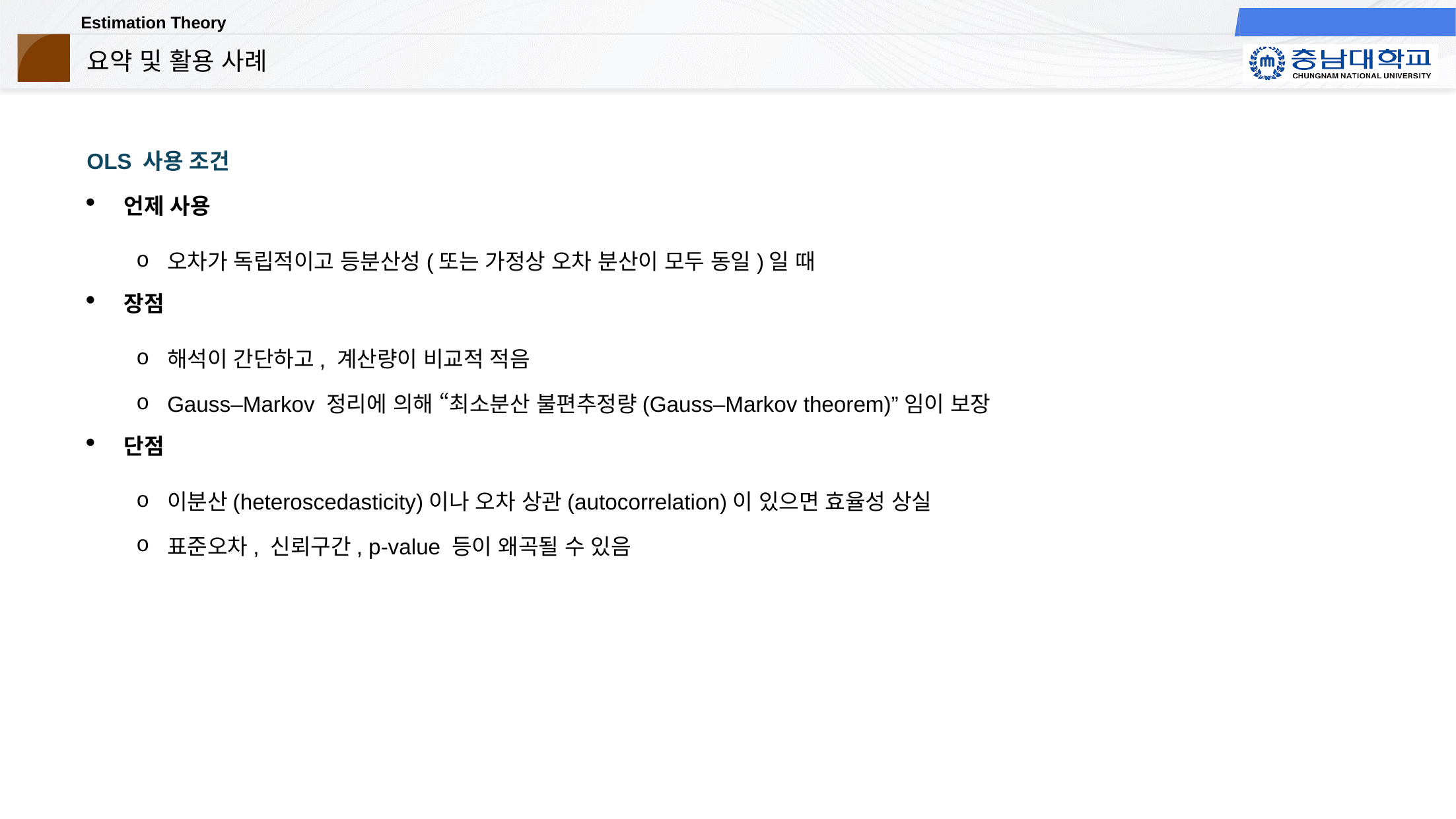

# 요약 및 활용 사례
OLS 사용 조건
언제 사용
오차가 독립적이고 등분산성(또는 가정상 오차 분산이 모두 동일)일 때
장점
해석이 간단하고, 계산량이 비교적 적음
Gauss–Markov 정리에 의해 “최소분산 불편추정량(Gauss–Markov theorem)”임이 보장
단점
이분산(heteroscedasticity)이나 오차 상관(autocorrelation)이 있으면 효율성 상실
표준오차, 신뢰구간, p-value 등이 왜곡될 수 있음